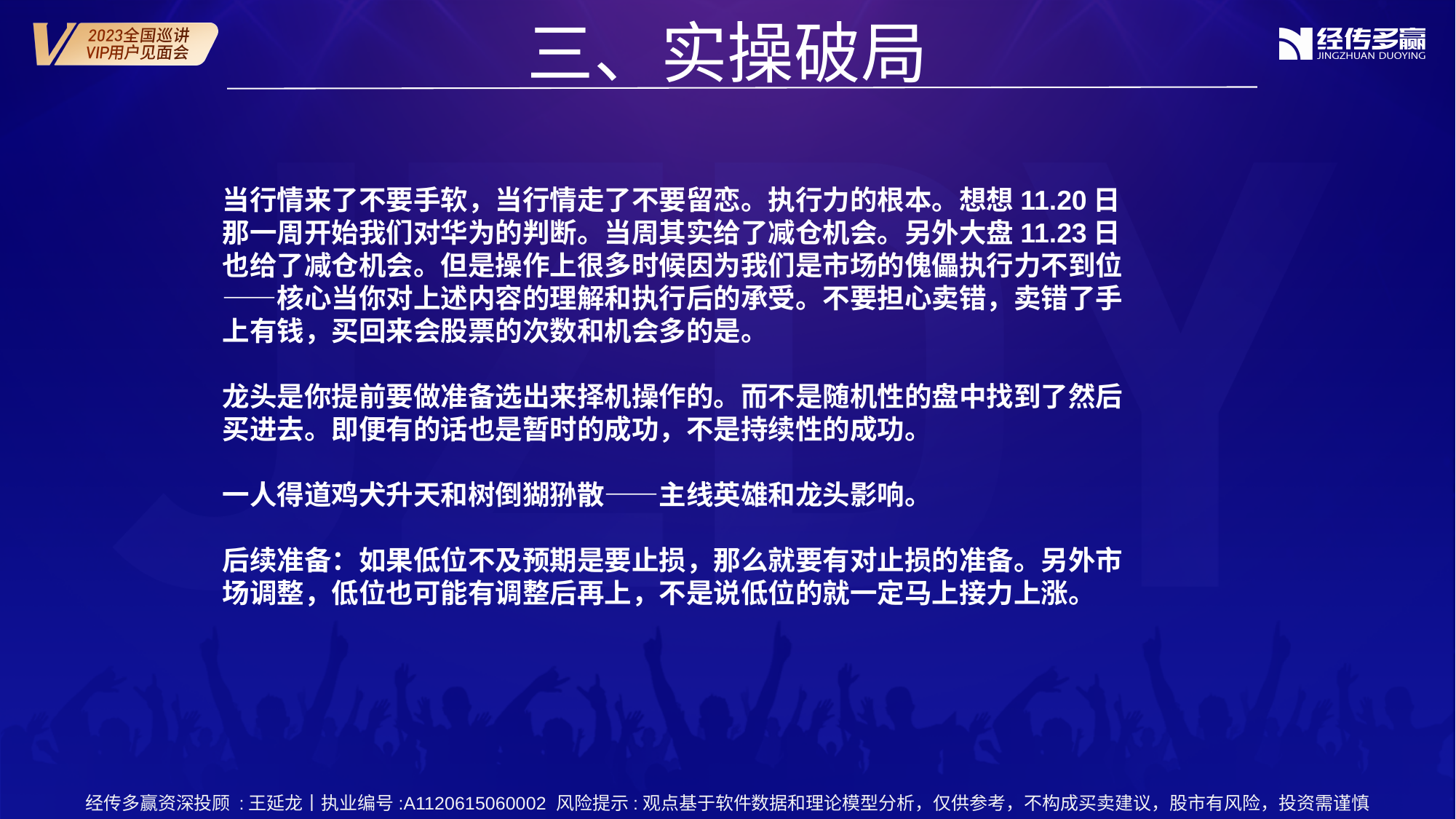

三、实操破局
当行情来了不要手软，当行情走了不要留恋。执行力的根本。想想11.20日那一周开始我们对华为的判断。当周其实给了减仓机会。另外大盘11.23日也给了减仓机会。但是操作上很多时候因为我们是市场的傀儡执行力不到位——核心当你对上述内容的理解和执行后的承受。不要担心卖错，卖错了手上有钱，买回来会股票的次数和机会多的是。

龙头是你提前要做准备选出来择机操作的。而不是随机性的盘中找到了然后买进去。即便有的话也是暂时的成功，不是持续性的成功。

一人得道鸡犬升天和树倒猢狲散——主线英雄和龙头影响。

后续准备：如果低位不及预期是要止损，那么就要有对止损的准备。另外市场调整，低位也可能有调整后再上，不是说低位的就一定马上接力上涨。